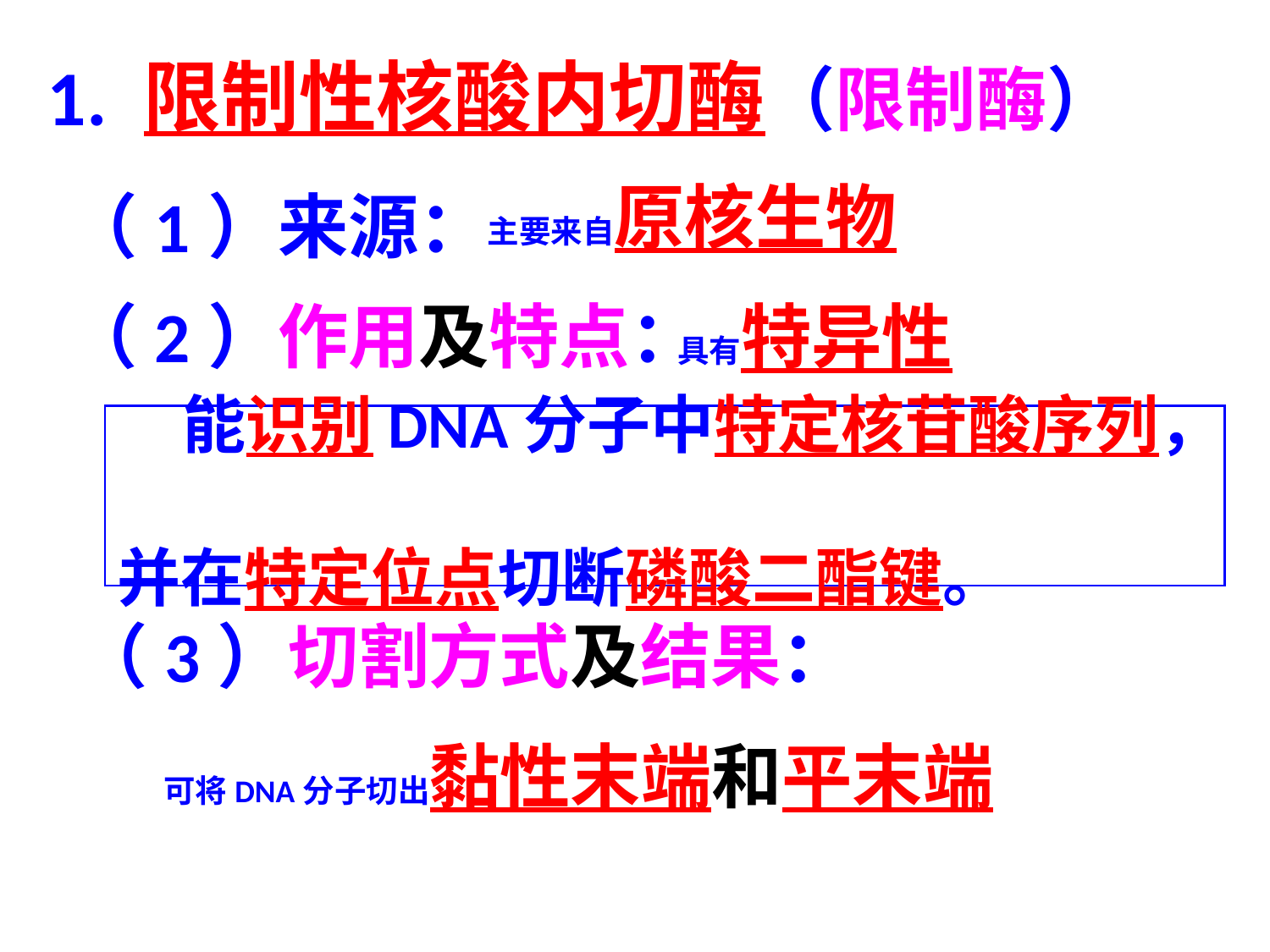

1. 限制性核酸内切酶（限制酶）
（1）来源：
主要来自原核生物
（2）作用及特点：
具有特异性
   能识别DNA分子中特定核苷酸序列，
并在特定位点切断磷酸二酯键。
（3）切割方式及结果：
    可将DNA分子切出黏性末端和平末端